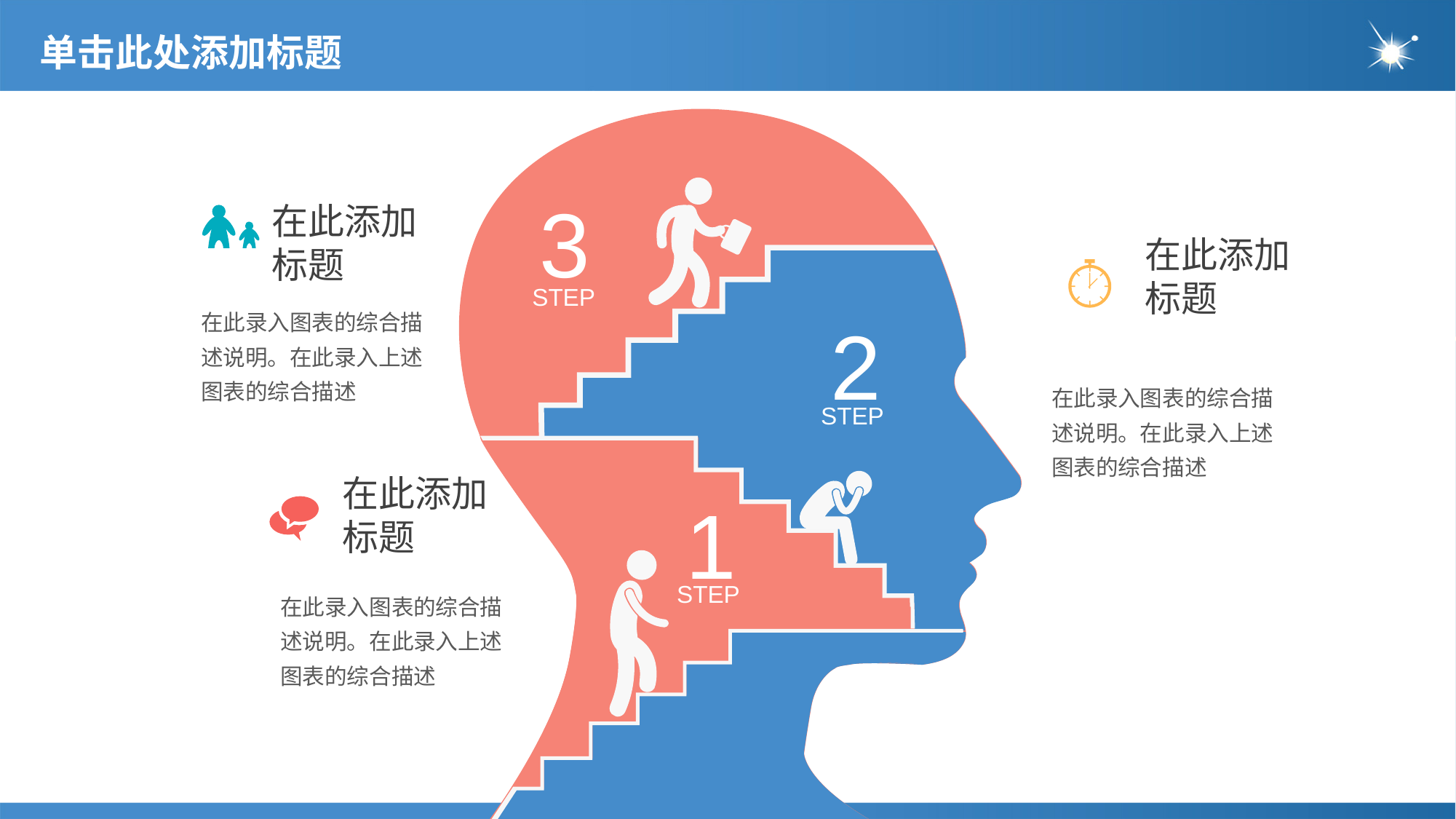

# 单击此处添加标题

3
在此添加标题

在此添加标题

STEP
在此录入图表的综合描述说明。在此录入上述图表的综合描述
2
在此录入图表的综合描述说明。在此录入上述图表的综合描述
STEP
在此添加标题

1

STEP
在此录入图表的综合描述说明。在此录入上述图表的综合描述